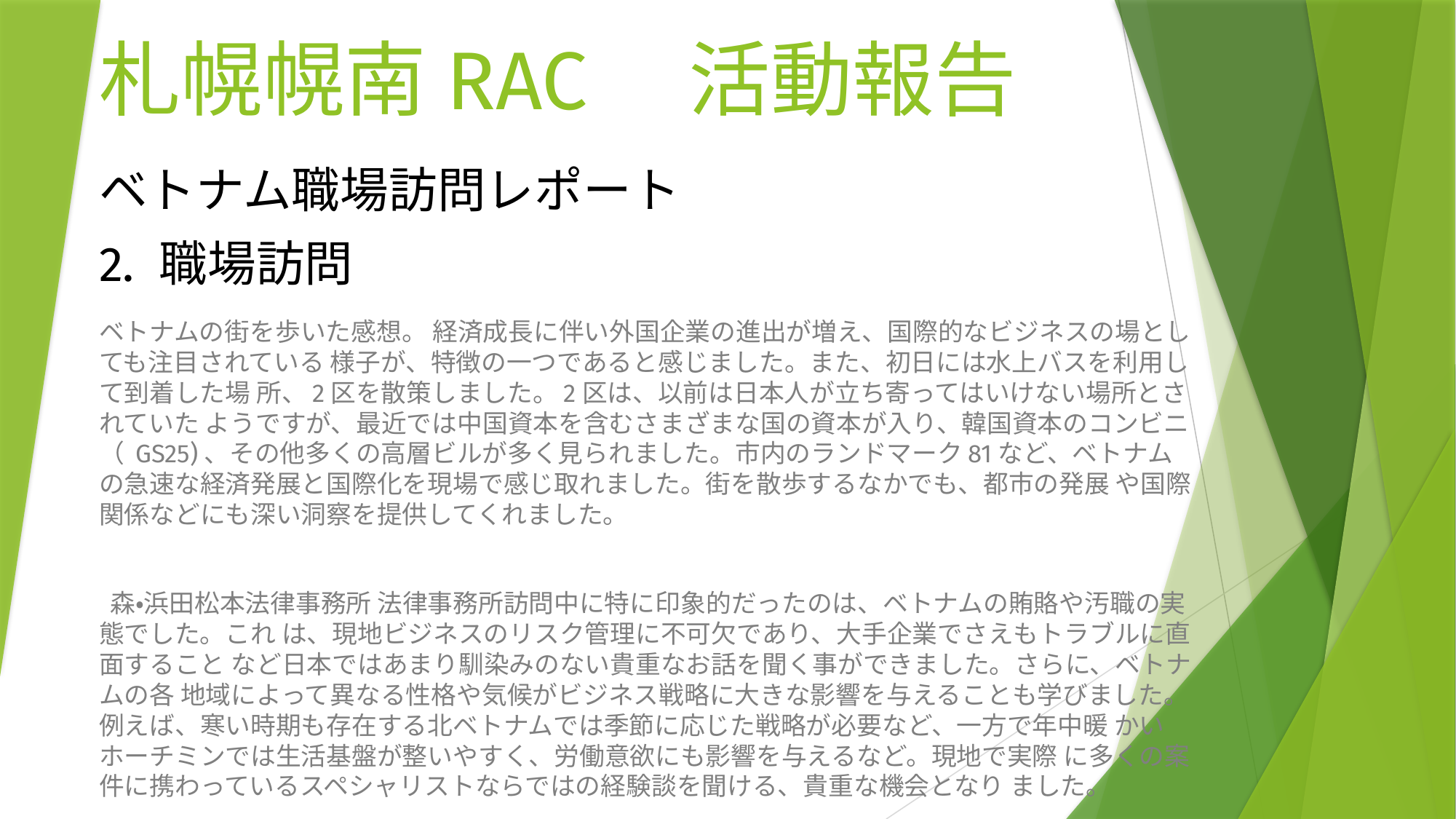

# 札幌幌南RAC　活動報告
ベトナム職場訪問レポート
2. 職場訪問
ベトナムの街を歩いた感想。 経済成長に伴い外国企業の進出が増え、国際的なビジネスの場としても注目されている 様子が、特徴の一つであると感じました。また、初日には水上バスを利用して到着した場 所、2区を散策しました。2区は、以前は日本人が立ち寄ってはいけない場所とされていた ようですが、最近では中国資本を含むさまざまな国の資本が入り、韓国資本のコンビニ（ GS25)、その他多くの高層ビルが多く見られました。市内のランドマーク81など、ベトナム の急速な経済発展と国際化を現場で感じ取れました。街を散歩するなかでも、都市の発展 や国際関係などにも深い洞察を提供してくれました。

 森・浜田松本法律事務所 法律事務所訪問中に特に印象的だったのは、ベトナムの賄賂や汚職の実態でした。これ は、現地ビジネスのリスク管理に不可欠であり、大手企業でさえもトラブルに直面すること など日本ではあまり馴染みのない貴重なお話を聞く事ができました。さらに、ベトナムの各 地域によって異なる性格や気候がビジネス戦略に大きな影響を与えることも学びました。 例えば、寒い時期も存在する北ベトナムでは季節に応じた戦略が必要など、一方で年中暖 かいホーチミンでは生活基盤が整いやすく、労働意欲にも影響を与えるなど。現地で実際 に多くの案件に携わっているスペシャリストならではの経験談を聞ける、貴重な機会となり ました。